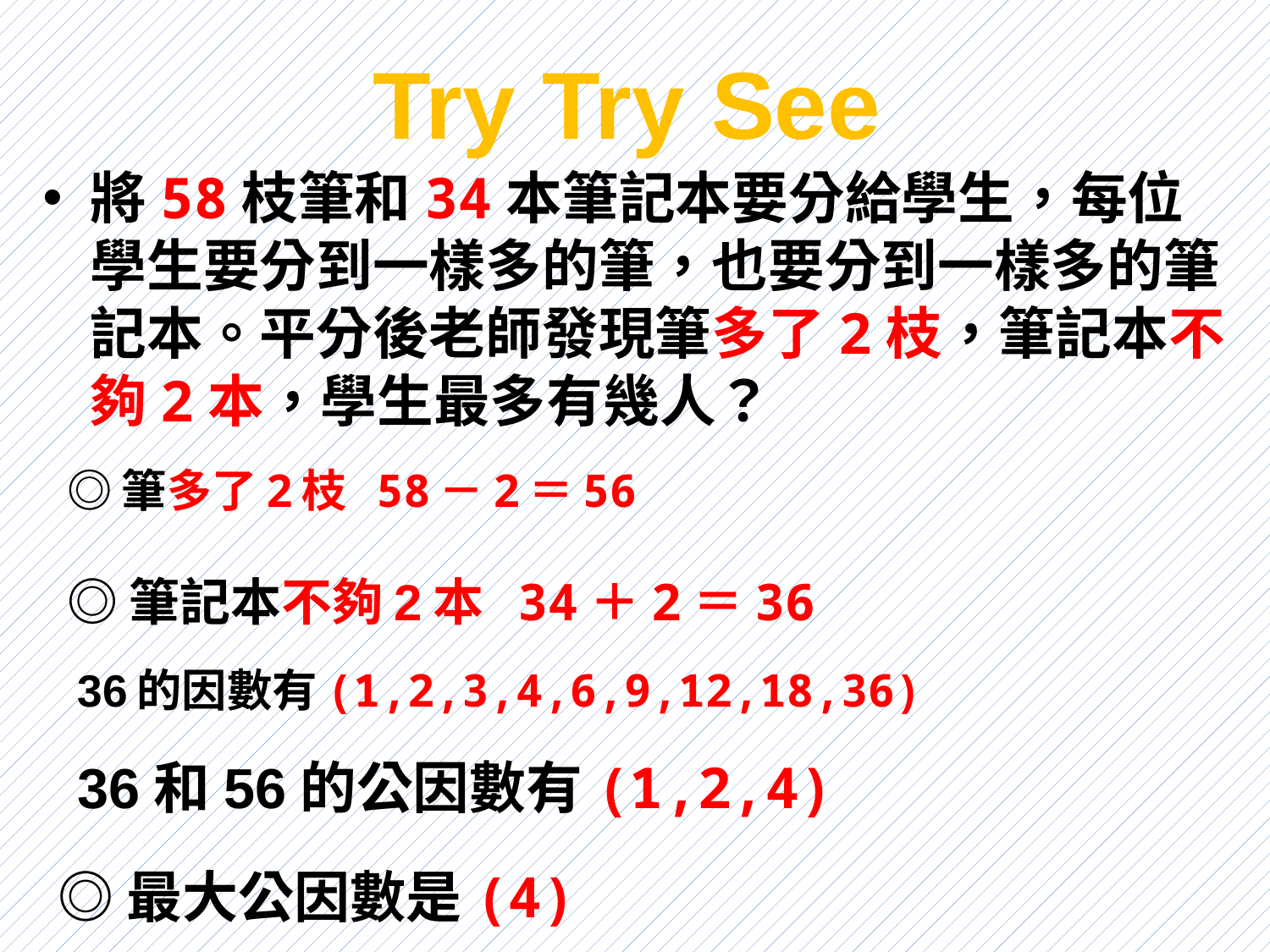

# Try Try See
將58枝筆和34本筆記本要分給學生，每位學生要分到一樣多的筆，也要分到一樣多的筆記本。平分後老師發現筆多了2枝，筆記本不夠2本，學生最多有幾人？
◎筆多了2枝  58－2＝56
◎筆記本不夠2本  34＋2＝36
36的因數有(1,2,3,4,6,9,12,18,36)
36和56的公因數有(1,2,4)
◎最大公因數是(4)